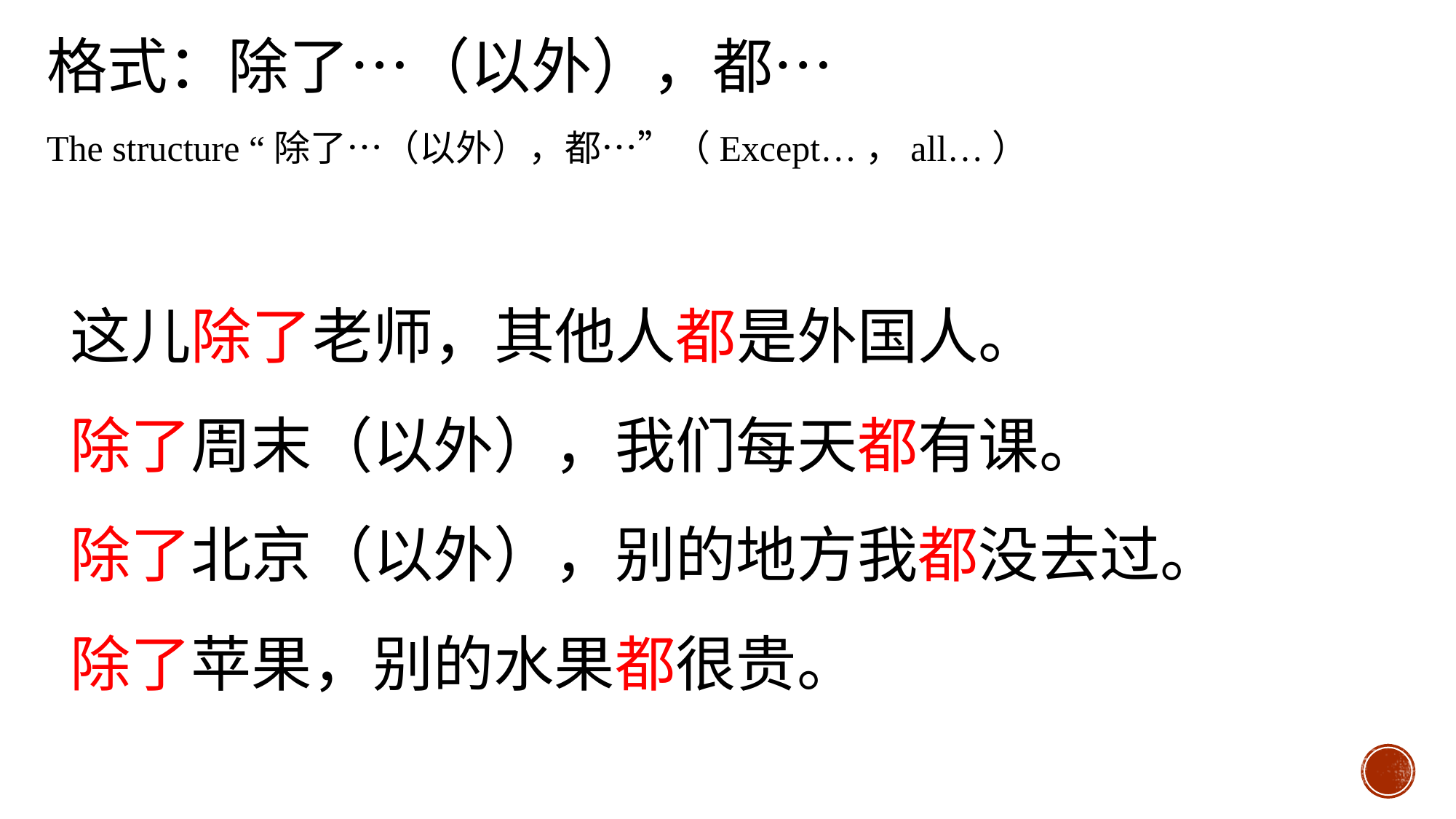

格式：除了…（以外），都…
The structure “除了…（以外），都…”（Except…，all…）
这儿除了老师，其他人都是外国人。
除了周末（以外），我们每天都有课。
除了北京（以外），别的地方我都没去过。
除了苹果，别的水果都很贵。